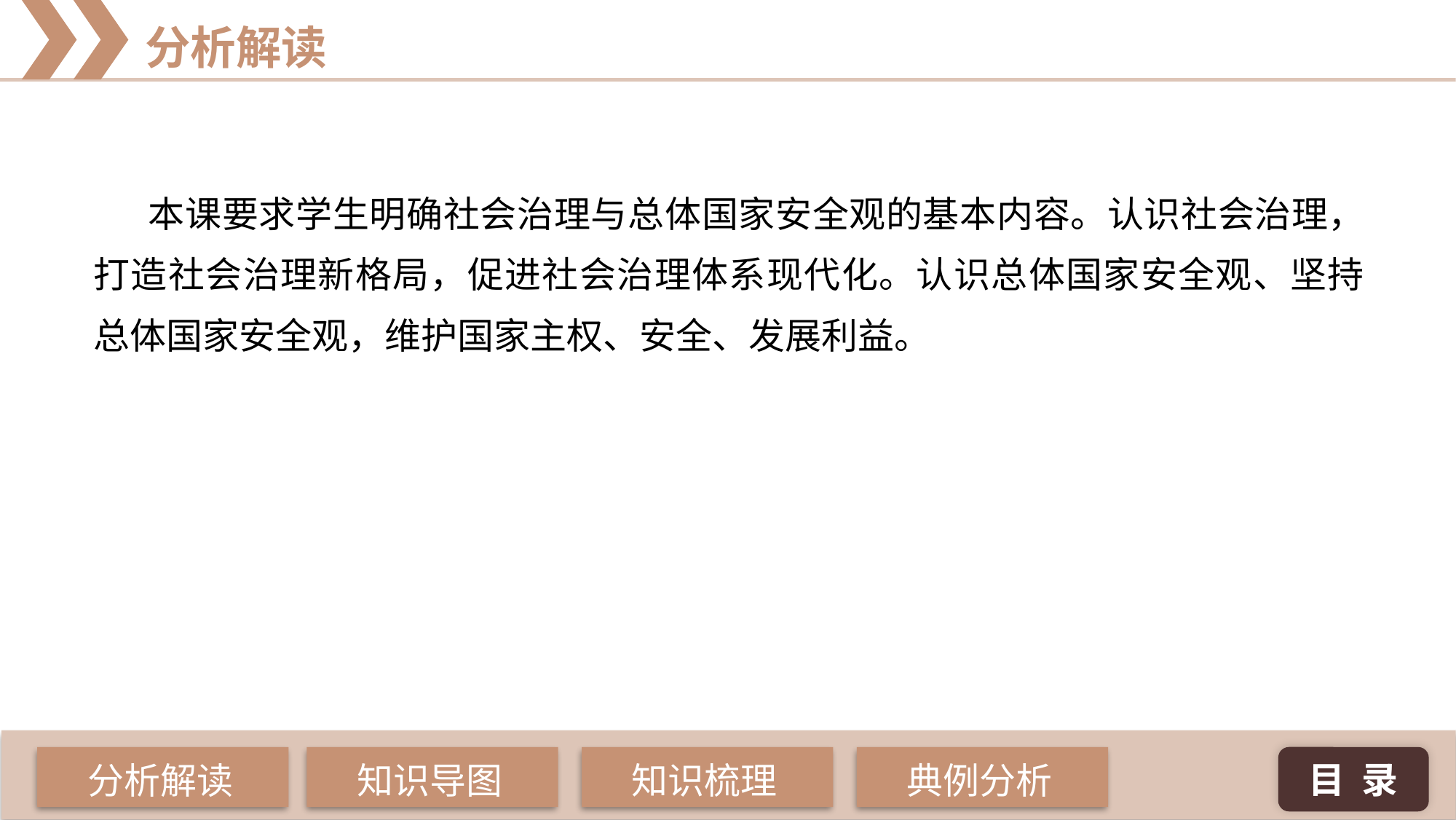

本课要求学生明确社会治理与总体国家安全观的基本内容。认识社会治理，打造社会治理新格局，促进社会治理体系现代化。认识总体国家安全观、坚持总体国家安全观，维护国家主权、安全、发展利益。